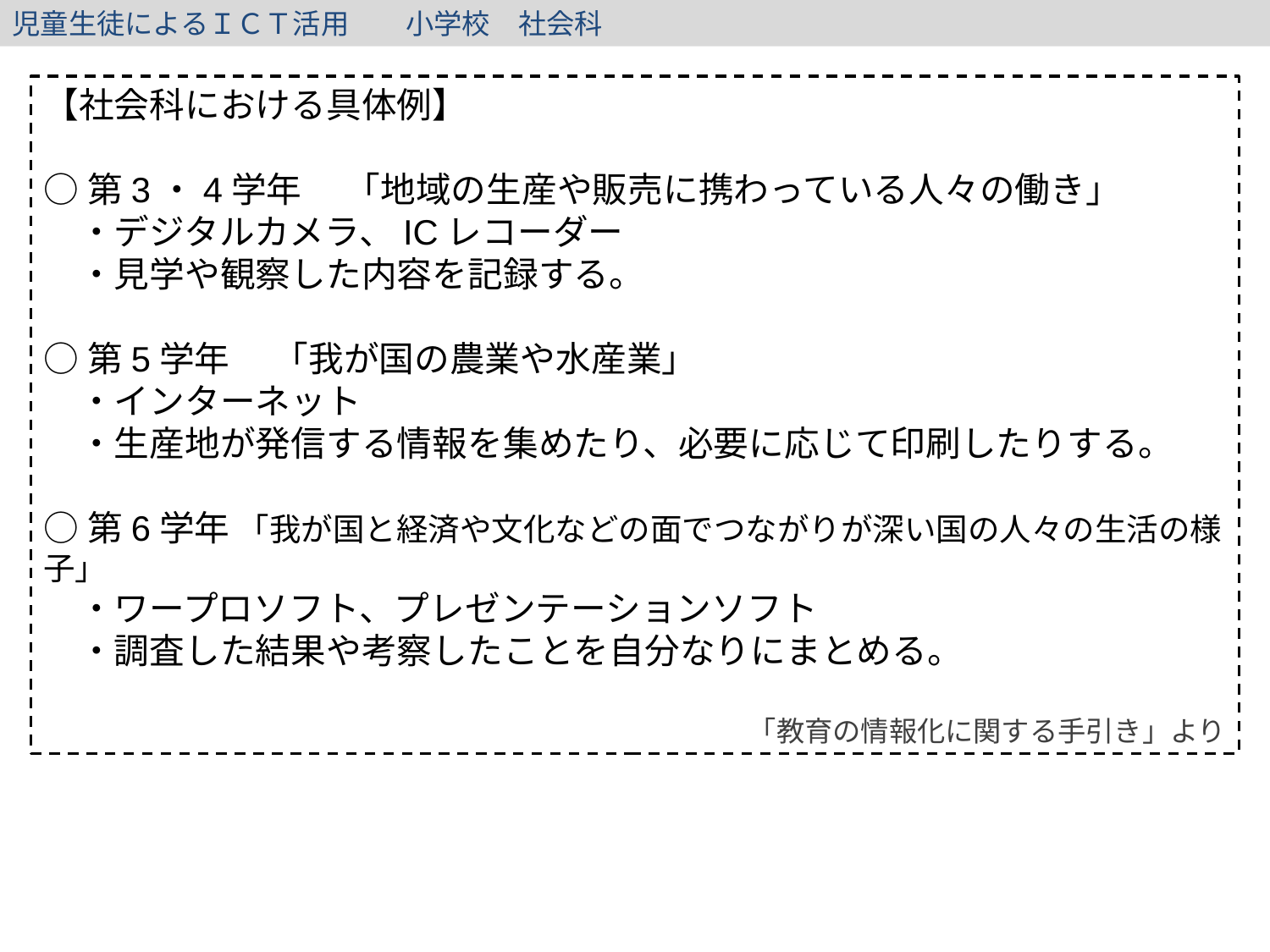

児童生徒によるＩＣＴ活用　　小学校　社会科
【社会科における具体例】

○第3・4学年 　「地域の生産や販売に携わっている人々の働き」
　・デジタルカメラ、ICレコーダー
　・見学や観察した内容を記録する。

○第5学年 　「我が国の農業や水産業」
　・インターネット
　・生産地が発信する情報を集めたり、必要に応じて印刷したりする。

○第6学年 「我が国と経済や文化などの面でつながりが深い国の人々の生活の様子」
　・ワープロソフト、プレゼンテーションソフト
　・調査した結果や考察したことを自分なりにまとめる。

「教育の情報化に関する手引き」より